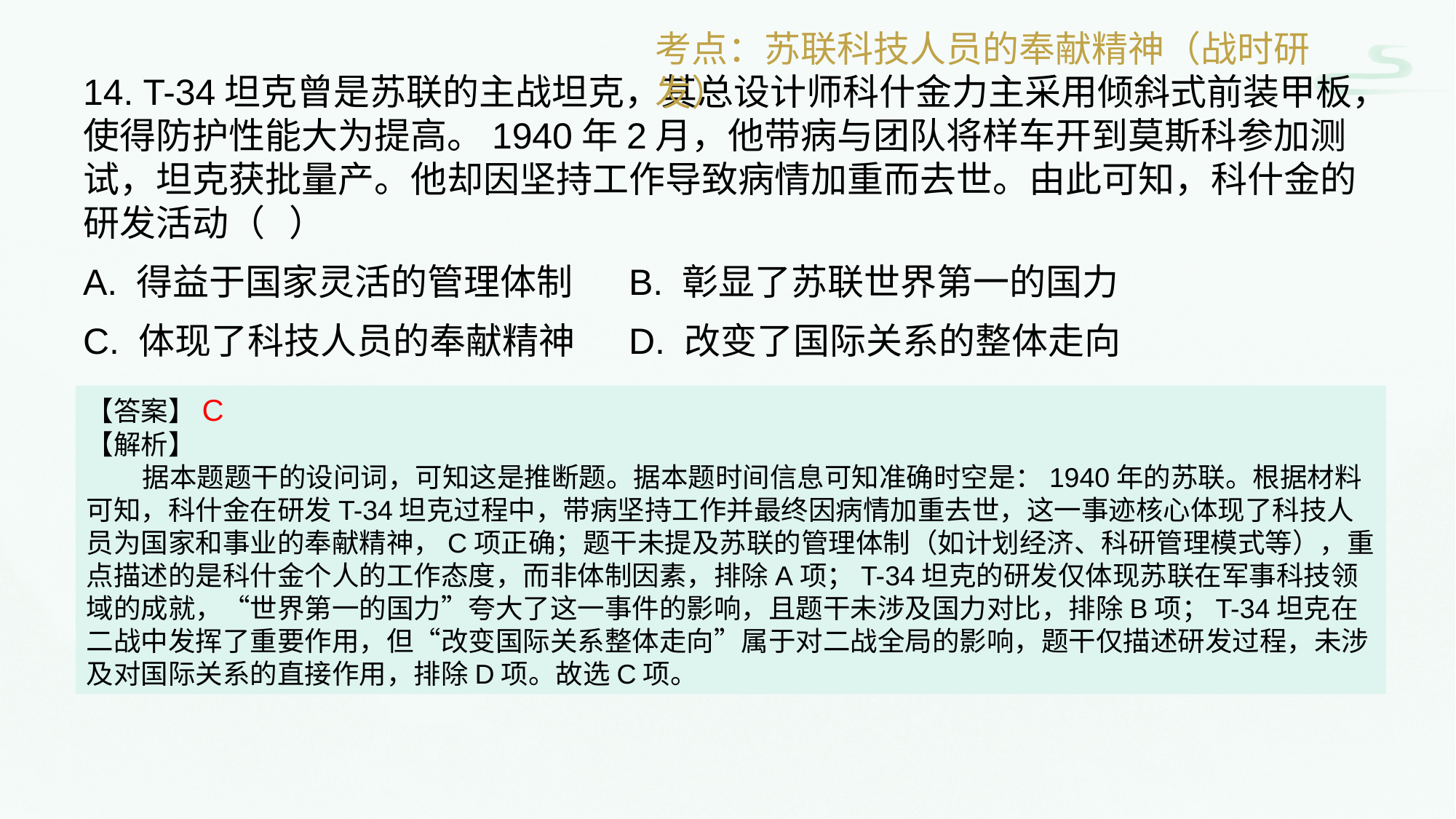

考点：苏联科技人员的奉献精神（战时研发）
14. T-34坦克曾是苏联的主战坦克，其总设计师科什金力主采用倾斜式前装甲板，使得防护性能大为提高。1940年2月，他带病与团队将样车开到莫斯科参加测试，坦克获批量产。他却因坚持工作导致病情加重而去世。由此可知，科什金的研发活动（   ）
A. 得益于国家灵活的管理体制	B. 彰显了苏联世界第一的国力
C. 体现了科技人员的奉献精神	D. 改变了国际关系的整体走向
【答案】C
【解析】
        据本题题干的设问词，可知这是推断题。据本题时间信息可知准确时空是：1940年的苏联。根据材料可知，科什金在研发T-34坦克过程中，带病坚持工作并最终因病情加重去世，这一事迹核心体现了科技人员为国家和事业的奉献精神，C项正确；题干未提及苏联的管理体制（如计划经济、科研管理模式等），重点描述的是科什金个人的工作态度，而非体制因素，排除A项；T-34坦克的研发仅体现苏联在军事科技领域的成就，“世界第一的国力”夸大了这一事件的影响，且题干未涉及国力对比，排除B项；T-34坦克在二战中发挥了重要作用，但“改变国际关系整体走向”属于对二战全局的影响，题干仅描述研发过程，未涉及对国际关系的直接作用，排除D项。故选C项。